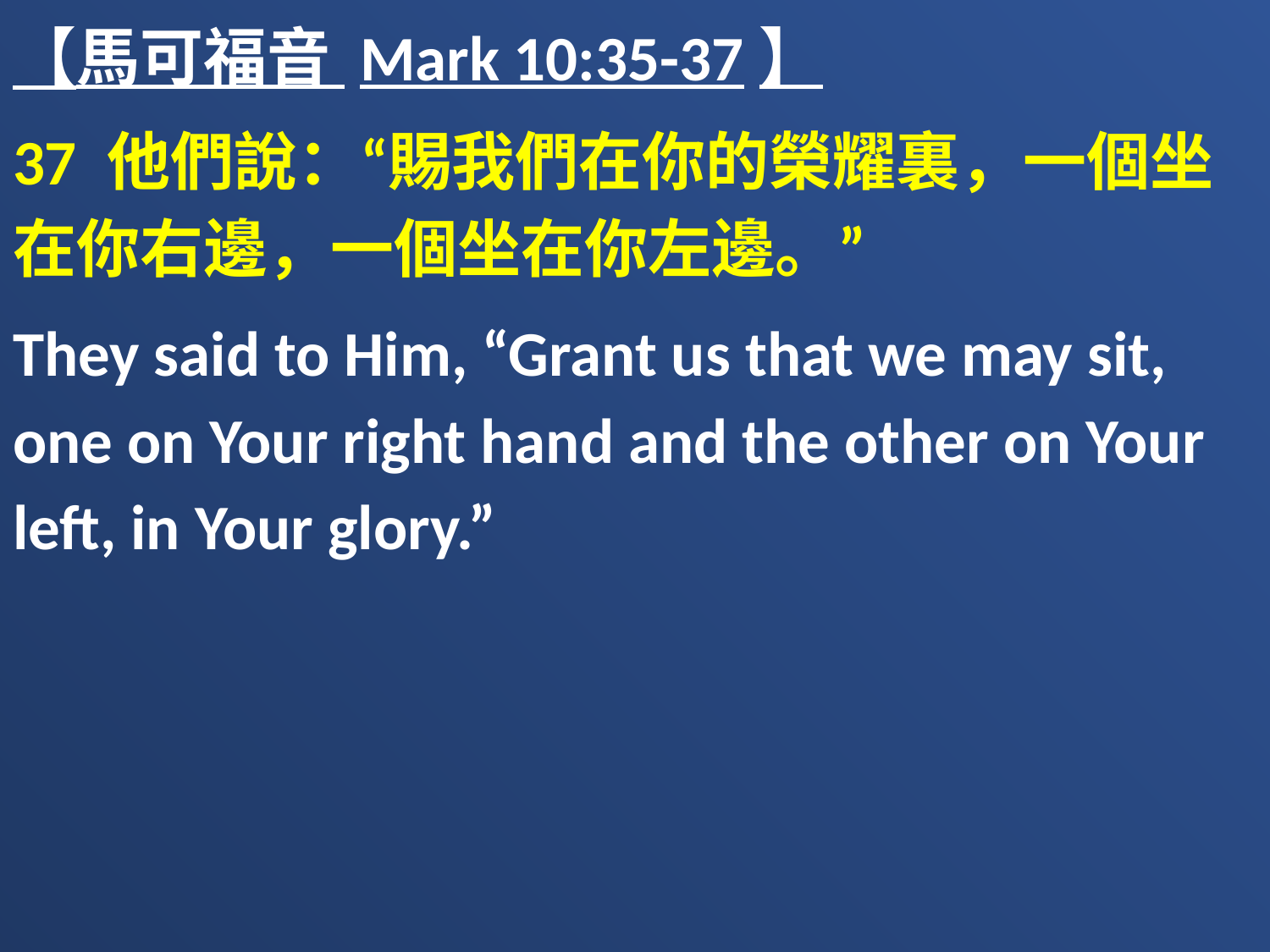

【馬可福音 Mark 10:35-37】
37 他們說：“賜我們在你的榮耀裏，一個坐在你右邊，一個坐在你左邊。”
They said to Him, “Grant us that we may sit, one on Your right hand and the other on Your left, in Your glory.”